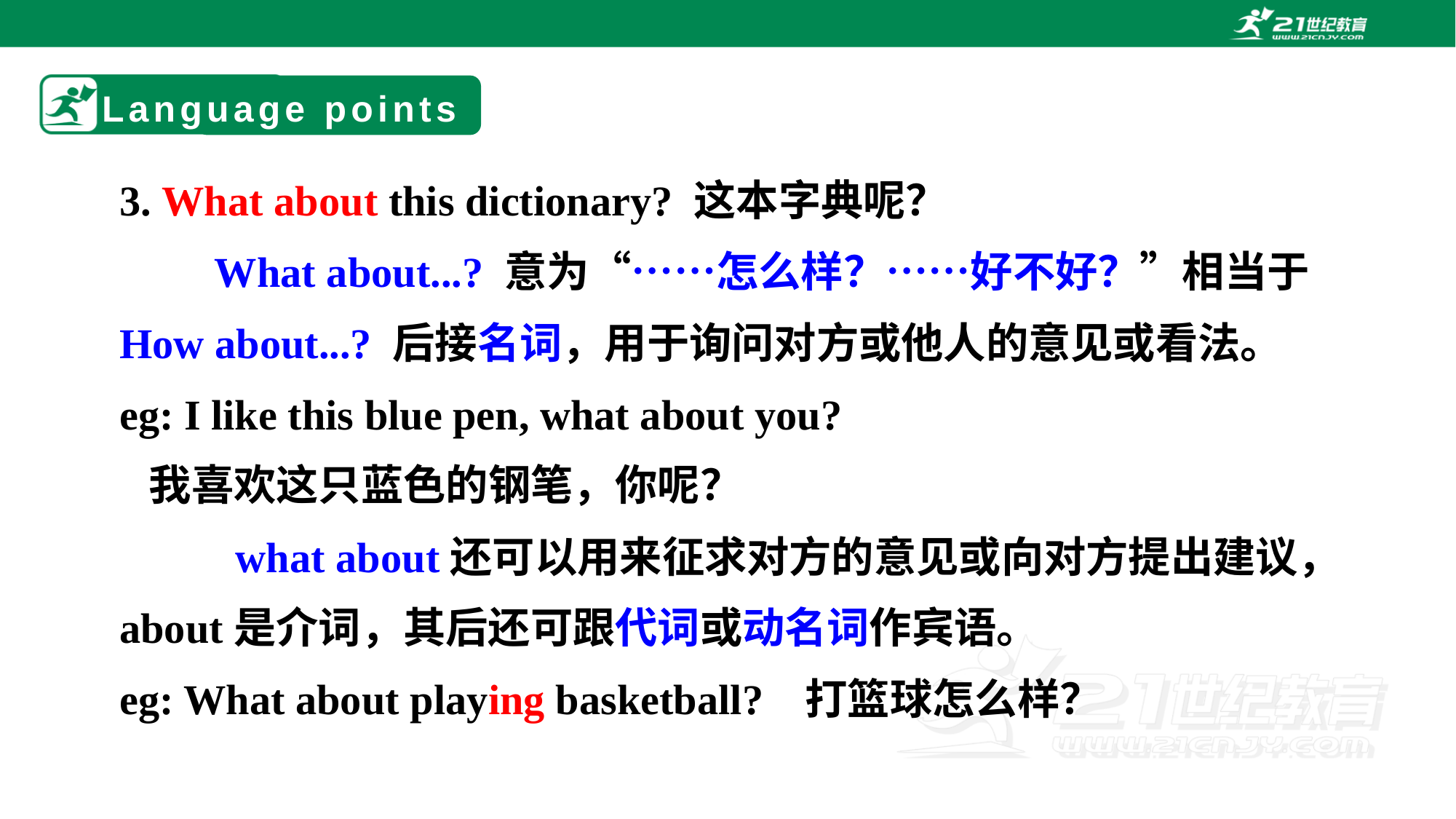

# Language points
3. What about this dictionary? 这本字典呢？
　　What about...? 意为“……怎么样？……好不好？”相当于How about...? 后接名词，用于询问对方或他人的意见或看法。
eg: I like this blue pen, what about you?
  我喜欢这只蓝色的钢笔，你呢？
           what about还可以用来征求对方的意见或向对方提出建议，about是介词，其后还可跟代词或动名词作宾语。
eg: What about playing basketball?   打篮球怎么样？